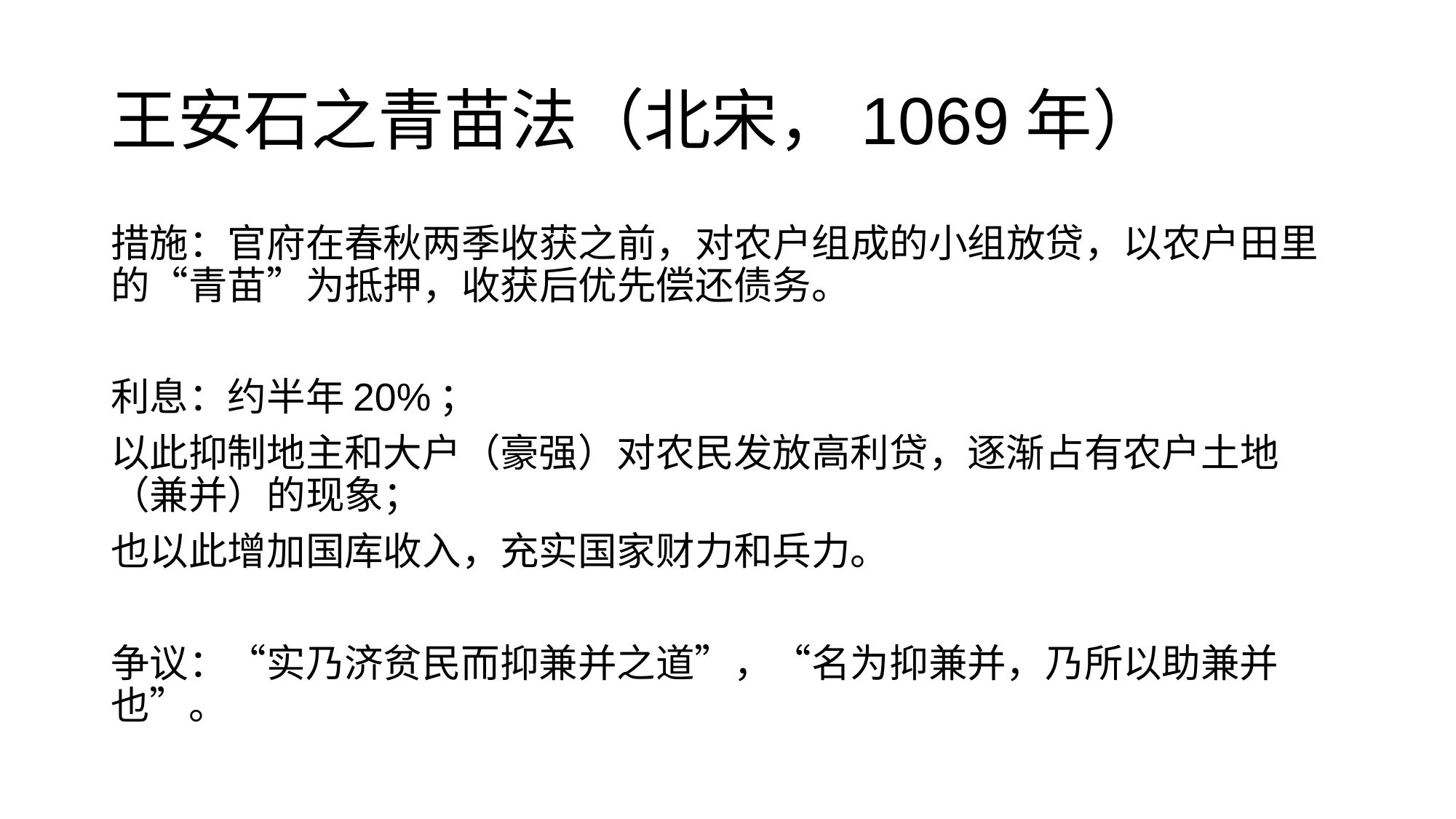

# 王安石之青苗法（北宋，1069年）
措施：官府在春秋两季收获之前，对农户组成的小组放贷，以农户田里的“青苗”为抵押，收获后优先偿还债务。

利息：约半年20%；
以此抑制地主和大户（豪强）对农民发放高利贷，逐渐占有农户土地（兼并）的现象；
也以此增加国库收入，充实国家财力和兵力。

争议：“实乃济贫民而抑兼并之道”，“名为抑兼并，乃所以助兼并也”。